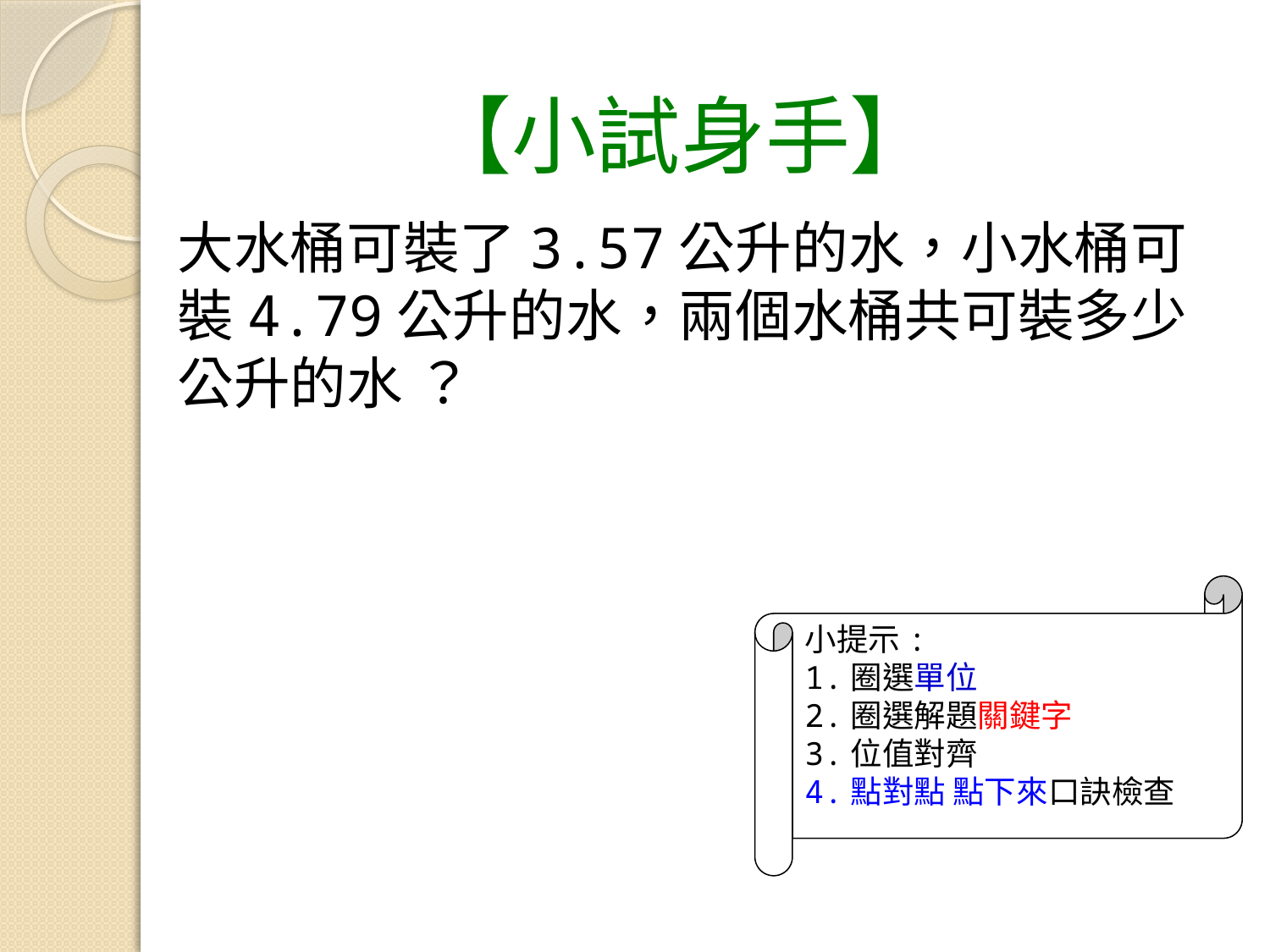

【小試身手】
大水桶可裝了3.57公升的水，小水桶可裝4.79公升的水，兩個水桶共可裝多少公升的水 ？
小提示:
1.圈選單位
2.圈選解題關鍵字
3.位值對齊
4.點對點 點下來口訣檢查